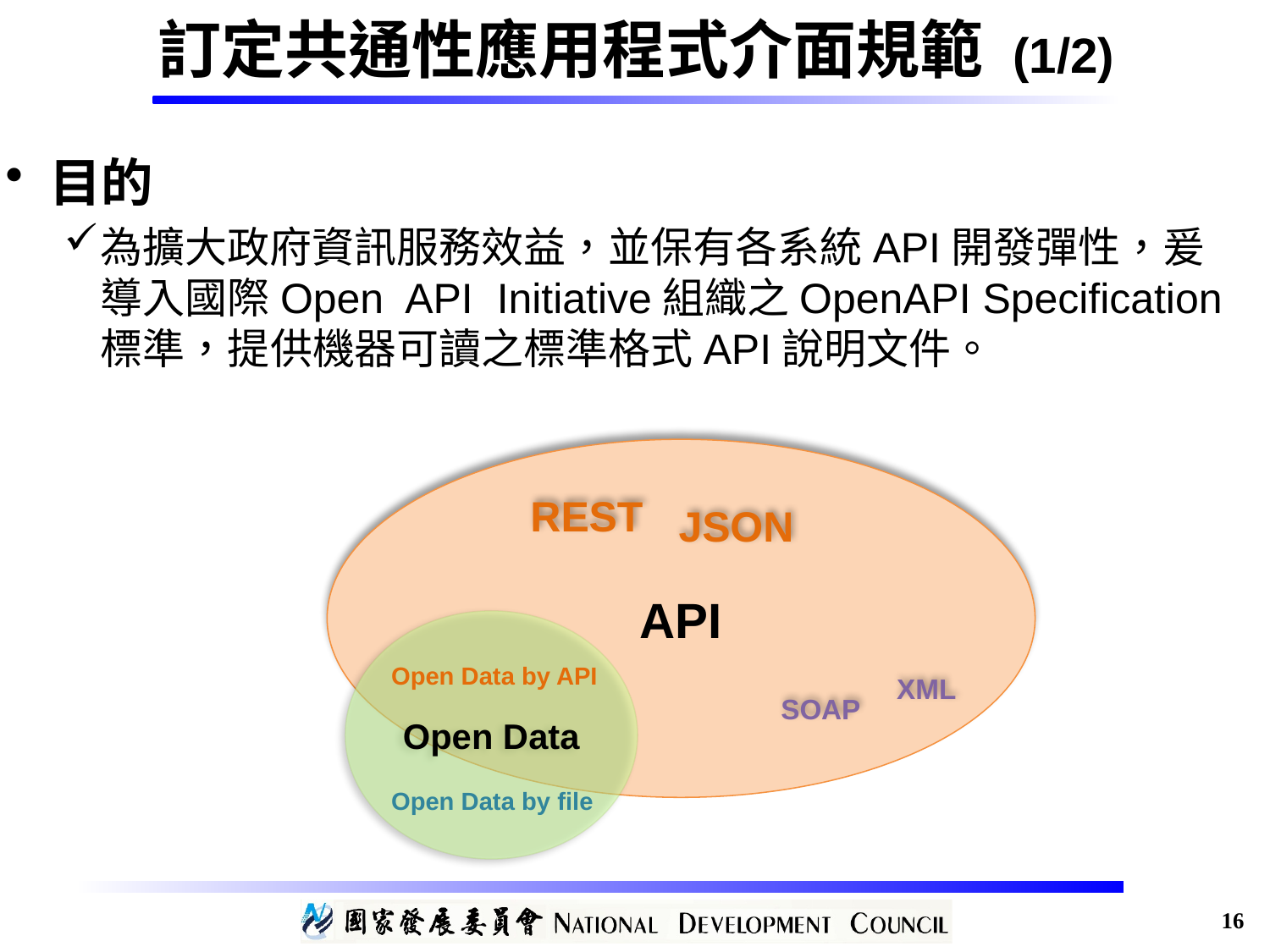

# 訂定共通性應用程式介面規範 (1/2)
目的
為擴大政府資訊服務效益，並保有各系統API開發彈性，爰導入國際Open  API  Initiative組織之OpenAPI Specification 標準，提供機器可讀之標準格式API說明文件。
API
REST
JSON
Open Data
Open Data by API
XML
SOAP
Open Data by file
16